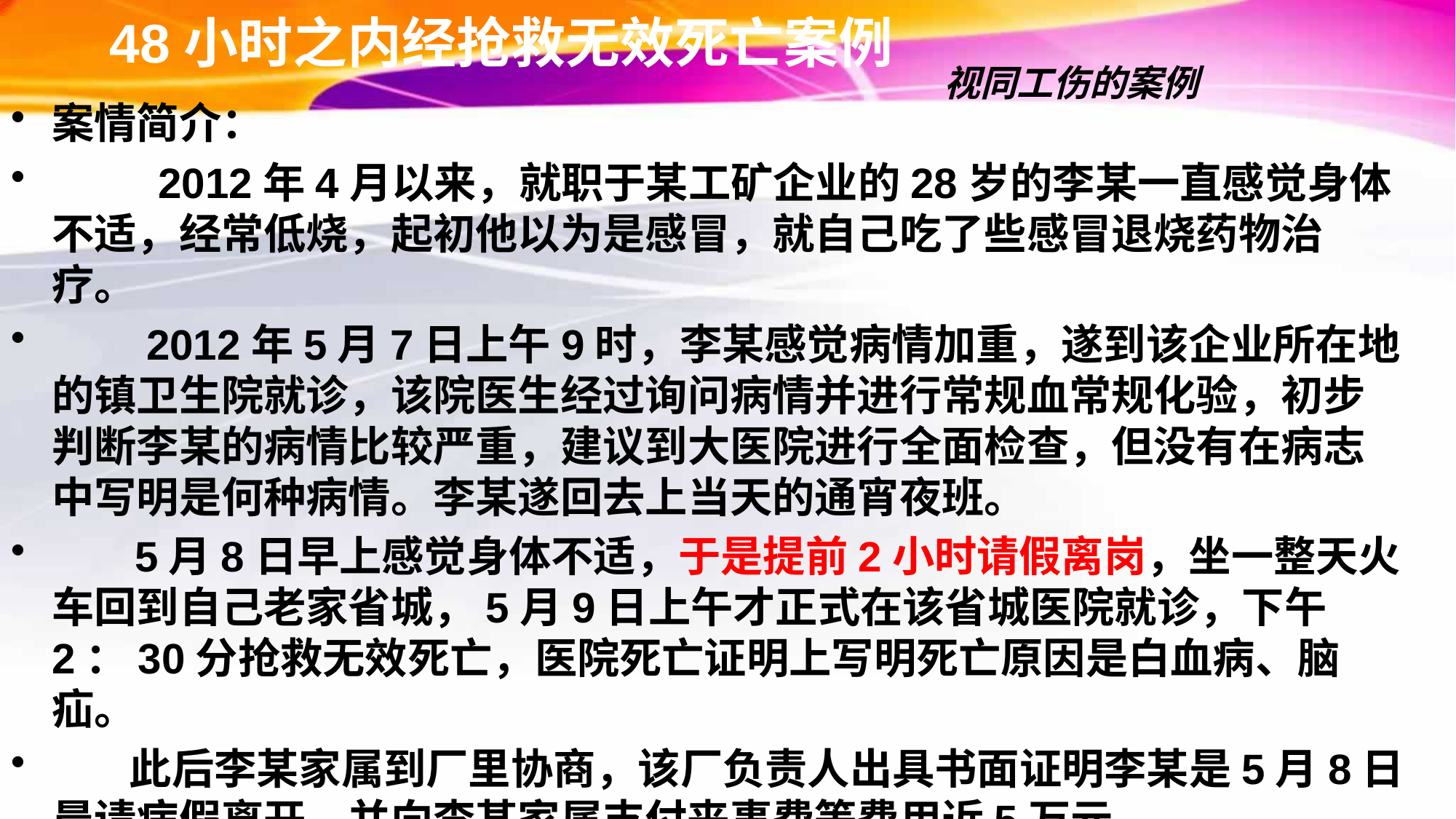

# 48小时之内经抢救无效死亡案例
视同工伤的案例
案情简介：
         2012年4月以来，就职于某工矿企业的28岁的李某一直感觉身体不适，经常低烧，起初他以为是感冒，就自己吃了些感冒退烧药物治疗。
        2012年5月7日上午9时，李某感觉病情加重，遂到该企业所在地的镇卫生院就诊，该院医生经过询问病情并进行常规血常规化验，初步判断李某的病情比较严重，建议到大医院进行全面检查，但没有在病志中写明是何种病情。李某遂回去上当天的通宵夜班。
       5月8日早上感觉身体不适，于是提前2小时请假离岗，坐一整天火车回到自己老家省城，5月9日上午才正式在该省城医院就诊，下午2：30分抢救无效死亡，医院死亡证明上写明死亡原因是白血病、脑疝。
       此后李某家属到厂里协商，该厂负责人出具书面证明李某是5月8日晨请病假离开，并向李某家属支付丧事费等费用近5万元。
17